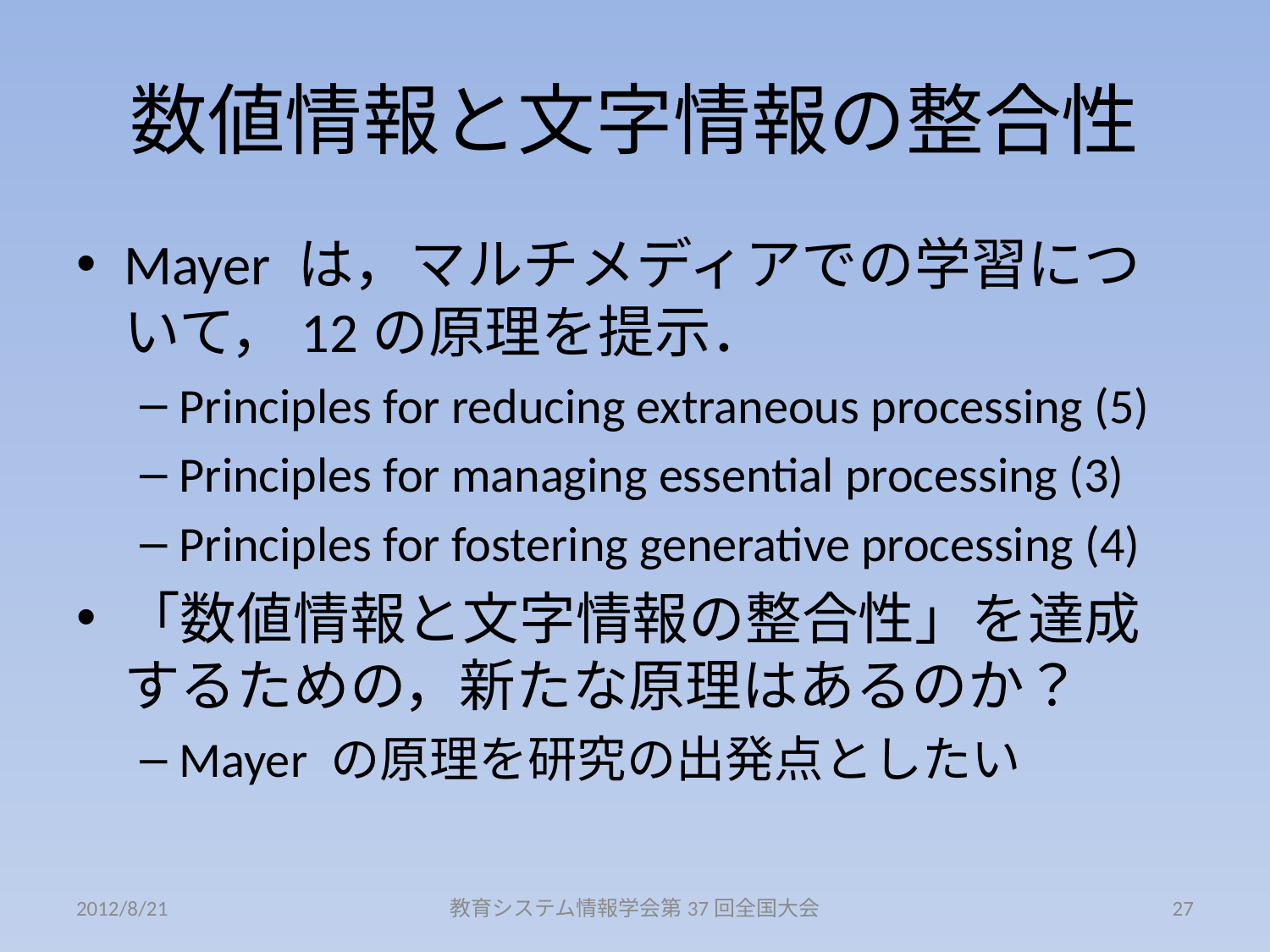

# 数値情報と文字情報の整合性
Mayer は，マルチメディアでの学習について，12の原理を提示．
Principles for reducing extraneous processing (5)
Principles for managing essential processing (3)
Principles for fostering generative processing (4)
「数値情報と文字情報の整合性」を達成するための，新たな原理はあるのか？
Mayer の原理を研究の出発点としたい
2012/8/21
教育システム情報学会第37回全国大会
27